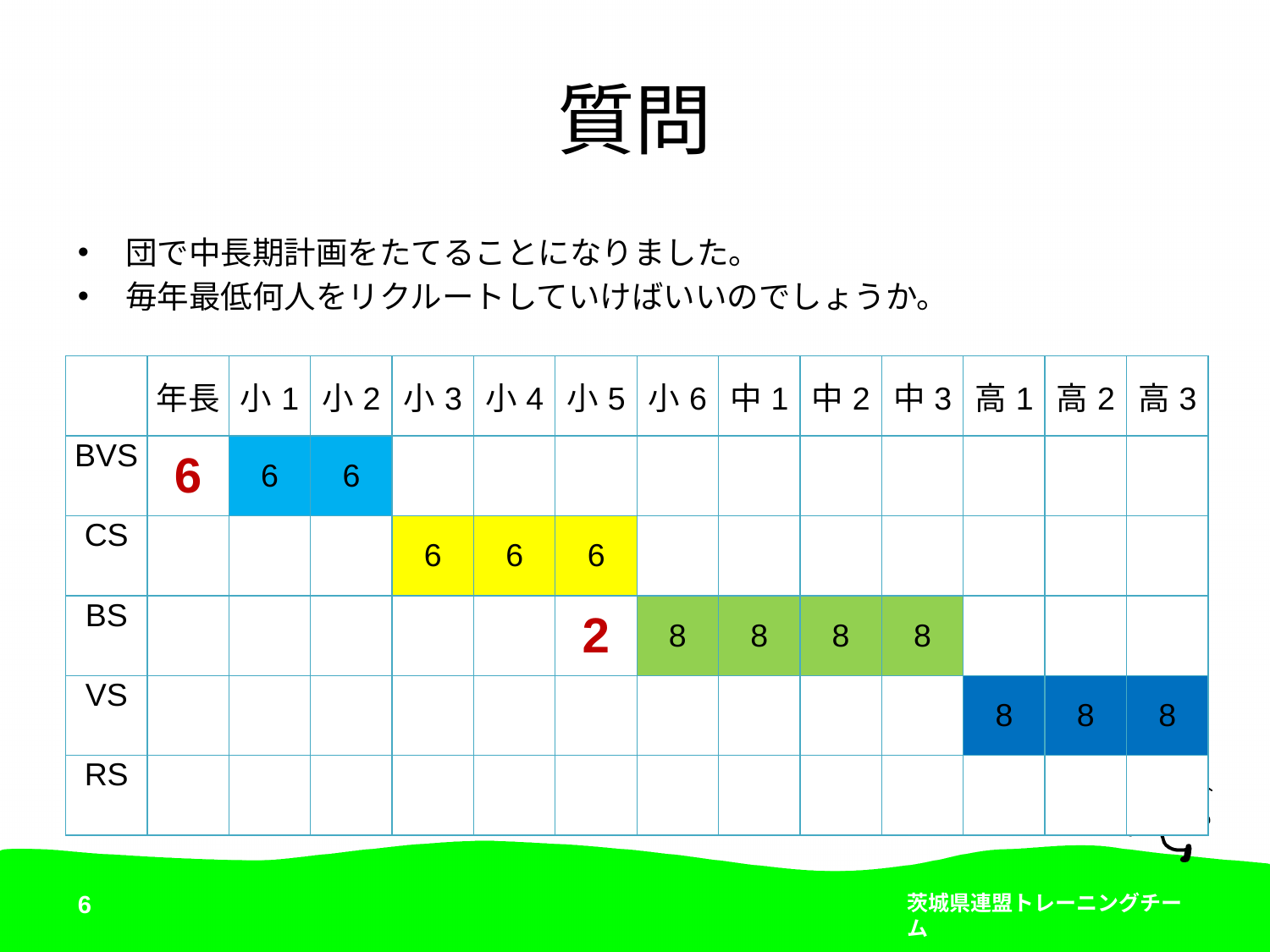

# 質問
団で中長期計画をたてることになりました。
毎年最低何人をリクルートしていけばいいのでしょうか。
|  | 年長 | 小1 | 小2 | 小3 | 小4 | 小5 | 小6 | 中1 | 中2 | 中3 | 高1 | 高2 | 高3 |
| --- | --- | --- | --- | --- | --- | --- | --- | --- | --- | --- | --- | --- | --- |
| BVS | 6 | 6 | 6 |  |  |  |  |  |  |  |  |  |  |
| CS |  |  |  | 6 | 6 | 6 |  |  |  |  |  |  |  |
| BS |  |  |  |  |  | 2 | 8 | 8 | 8 | 8 |  |  |  |
| VS |  |  |  |  |  |  |  |  |  |  | 8 | 8 | 8 |
| RS |  |  |  |  |  |  |  |  |  |  |  |  |  |
6
茨城県連盟トレーニングチーム